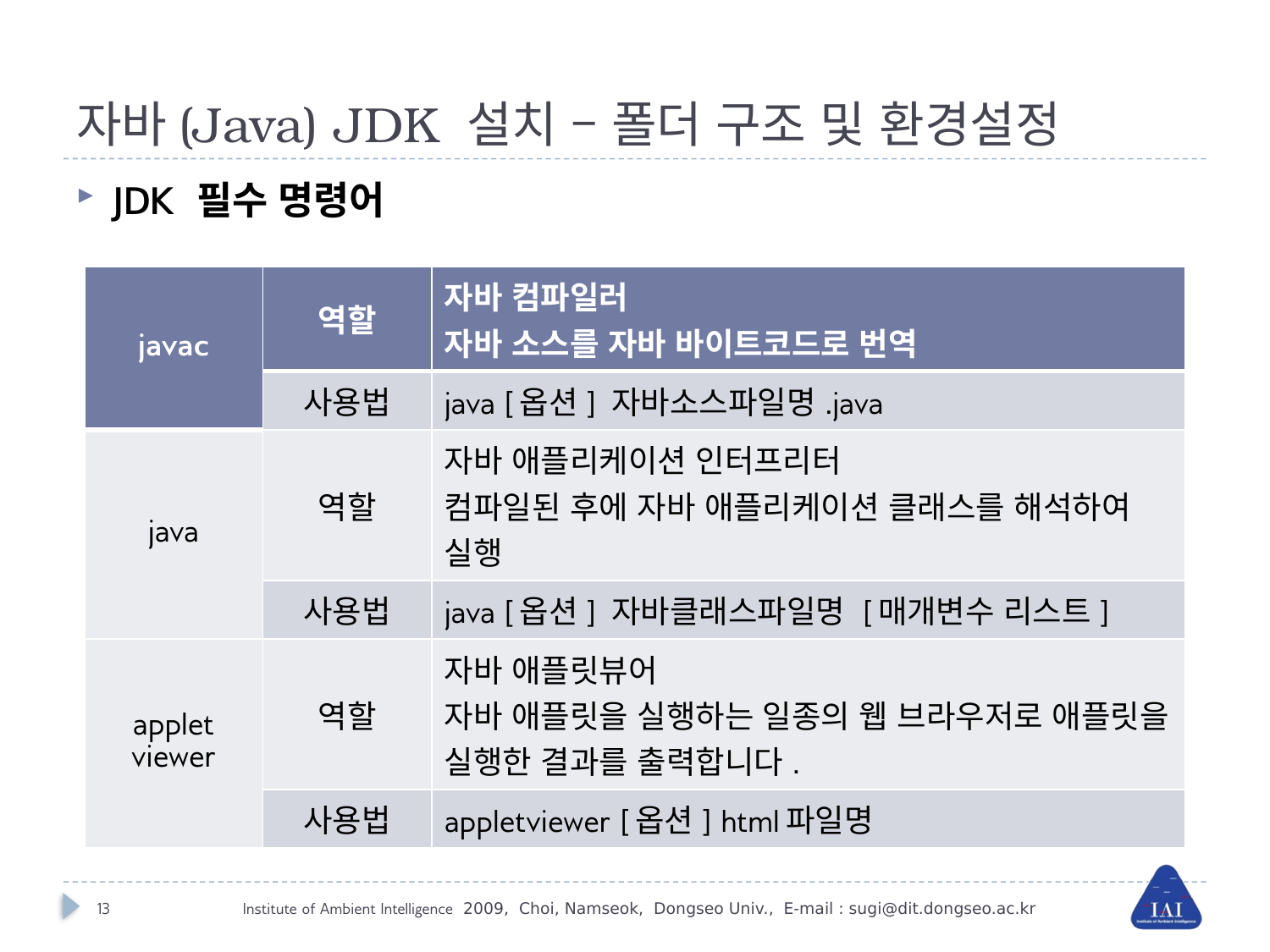

# 자바(Java) JDK 설치 – 폴더 구조 및 환경설정
JDK 필수 명령어

| javac | 역할 | 자바 컴파일러 자바 소스를 자바 바이트코드로 번역 |
| --- | --- | --- |
|  | 사용법 | java [옵션] 자바소스파일명.java |
| java | 역할 | 자바 애플리케이션 인터프리터 컴파일된 후에 자바 애플리케이션 클래스를 해석하여 실행 |
|  | 사용법 | java [옵션] 자바클래스파일명 [매개변수 리스트] |
| applet viewer | 역할 | 자바 애플릿뷰어 자바 애플릿을 실행하는 일종의 웹 브라우저로 애플릿을 실행한 결과를 출력합니다. |
|  | 사용법 | appletviewer [옵션] html파일명 |